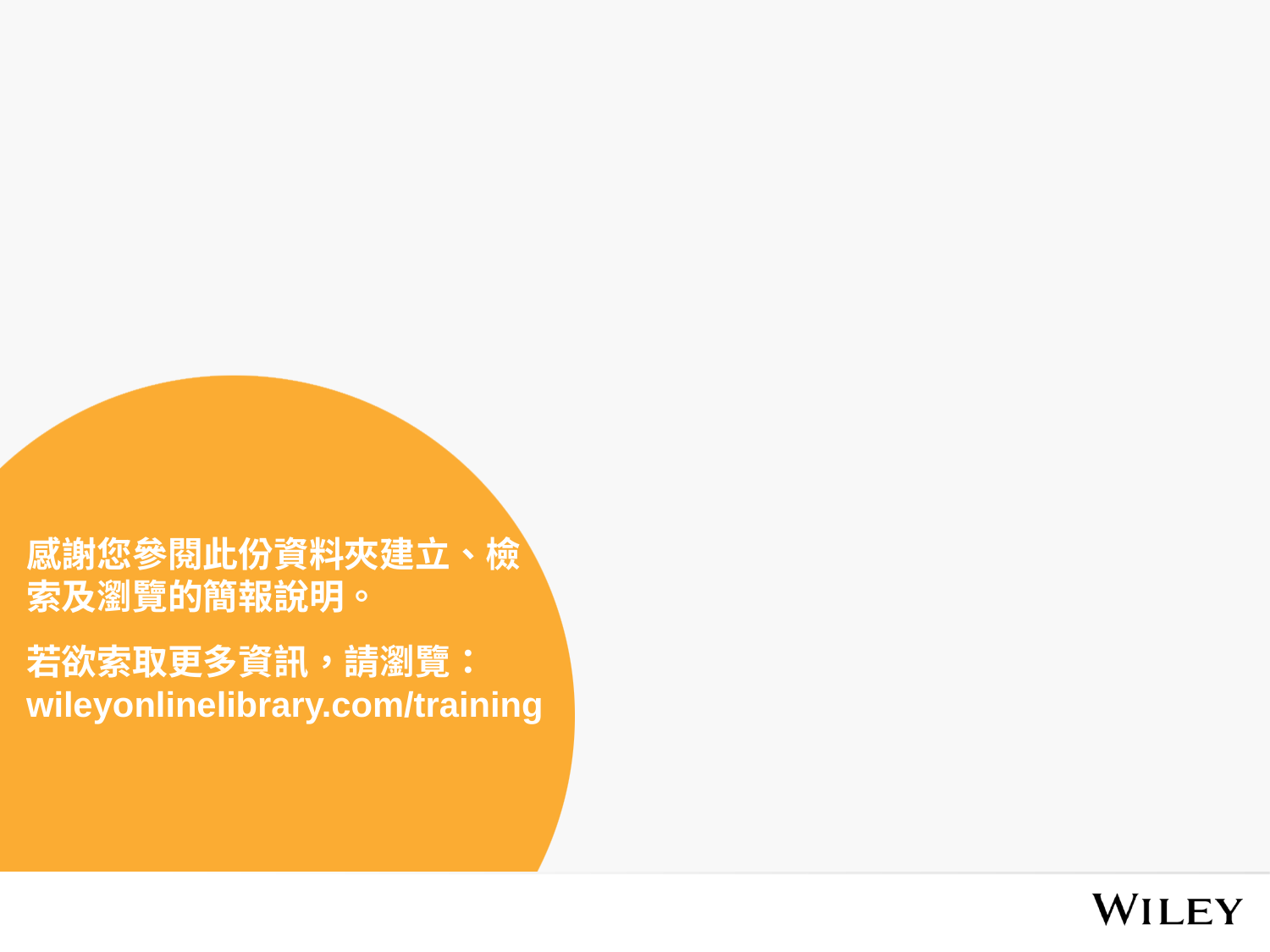

感謝您參閱此份資料夾建立、檢索及瀏覽的簡報說明。
若欲索取更多資訊，請瀏覽：wileyonlinelibrary.com/training